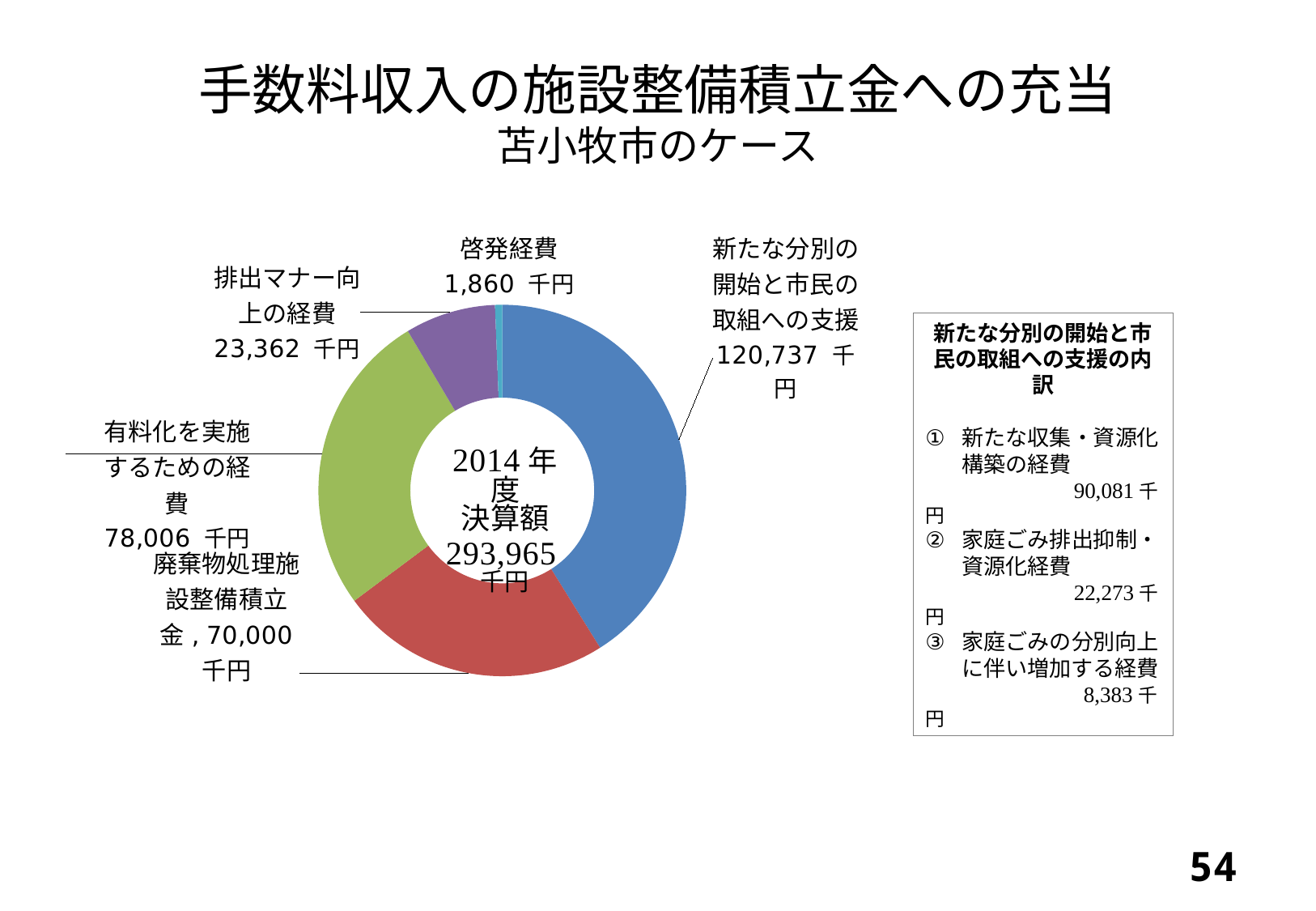

# 手数料収入の施設整備積立金への充当 苫小牧市のケース

### Chart

| Category | 売上高 |
|---|---|
| 新たな分別の開始と市民の取組への支援 | 120737.0 |
| 廃棄物処理施設整備積立金 | 70000.0 |
| 有料化を実施するための経費 | 78006.0 |
| 排出マナー向上の経費 | 23362.0 |
| 啓発経費 | 1860.0 |
新たな分別の開始と市民の取組への支援の内訳

新たな収集・資源化構築の経費
	　90,081千円
家庭ごみ排出抑制・資源化経費
	　22,273千円
家庭ごみの分別向上に伴い増加する経費
	　  8,383千円
54